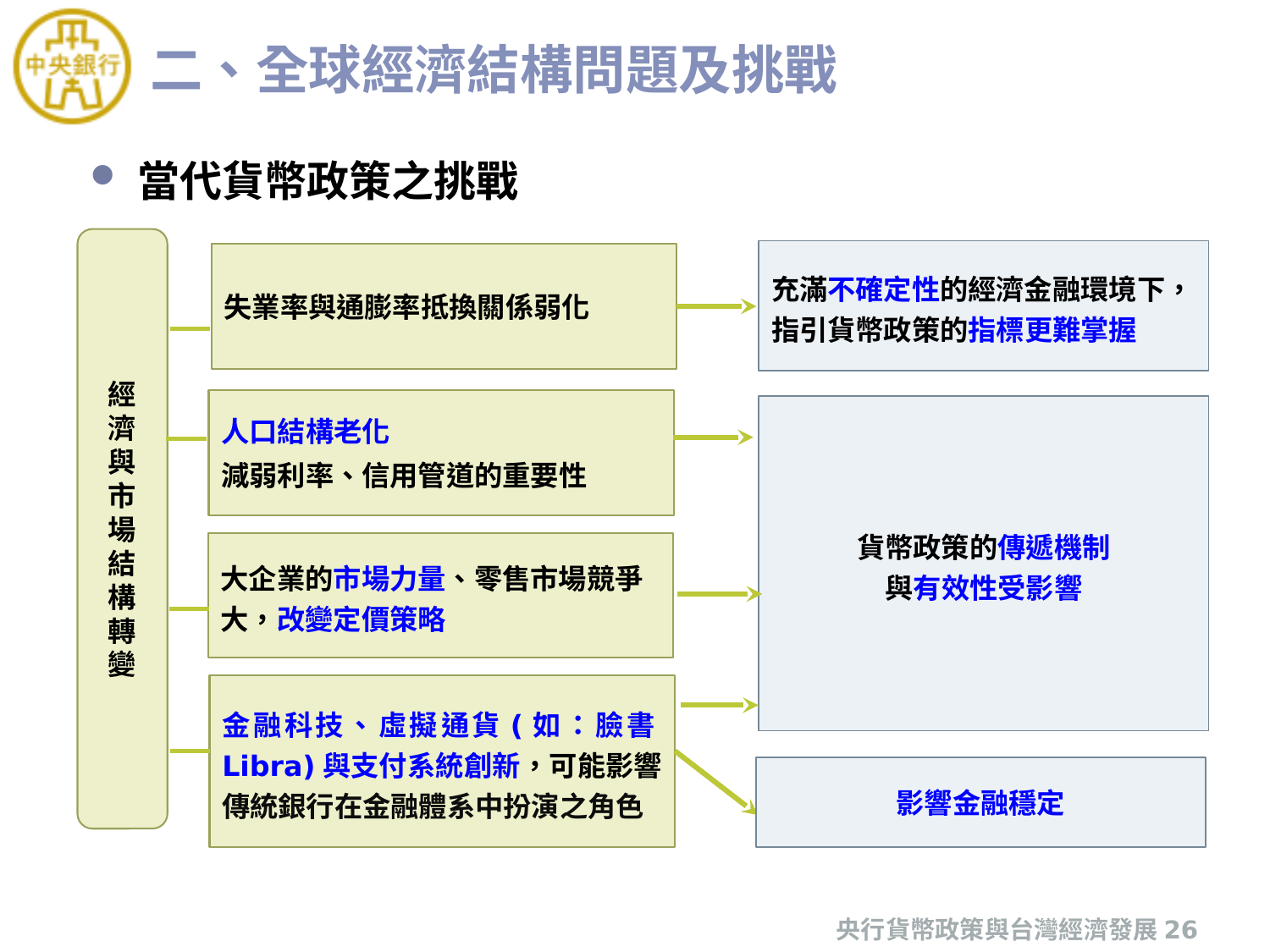

# 二、全球經濟結構問題及挑戰
當代貨幣政策之挑戰

經濟與市場結構轉變
充滿不確定性的經濟金融環境下，指引貨幣政策的指標更難掌握
失業率與通膨率抵換關係弱化
人口結構老化
減弱利率、信用管道的重要性
貨幣政策的傳遞機制
與有效性受影響
大企業的市場力量、零售市場競爭大，改變定價策略
金融科技、虛擬通貨(如：臉書Libra)與支付系統創新，可能影響傳統銀行在金融體系中扮演之角色
影響金融穩定
央行貨幣政策與台灣經濟發展
26